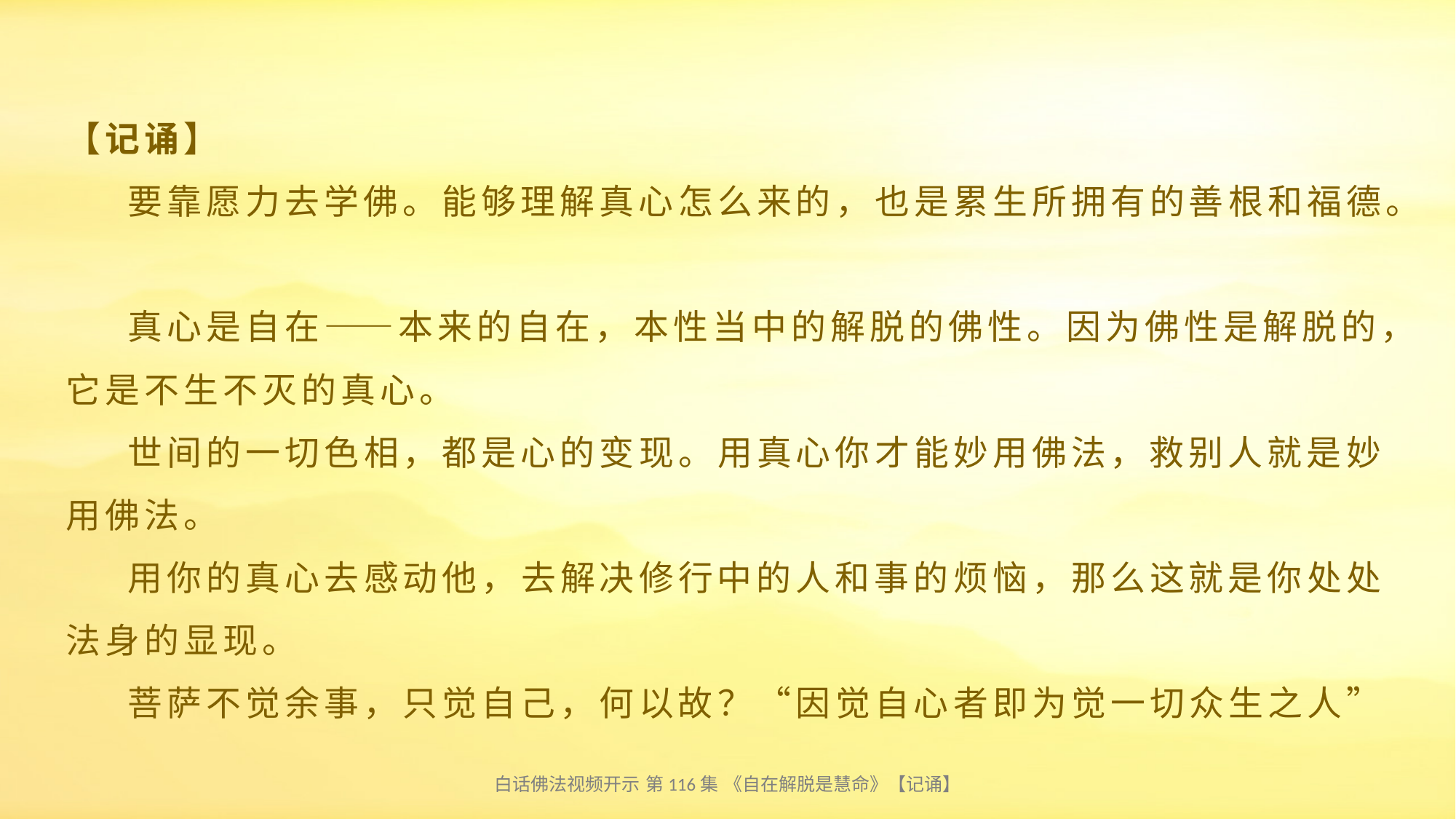

# 【记诵】 要靠愿力去学佛。能够理解真心怎么来的，也是累生所拥有的善根和福德。 真心是自在——本来的自在，本性当中的解脱的佛性。因为佛性是解脱的，它是不生不灭的真心。 世间的一切色相，都是心的变现。用真心你才能妙用佛法，救别人就是妙用佛法。 用你的真心去感动他，去解决修行中的人和事的烦恼，那么这就是你处处法身的显现。 菩萨不觉余事，只觉自己，何以故？“因觉自心者即为觉一切众生之人”
白话佛法视频开示 第116集 《自在解脱是慧命》【记诵】